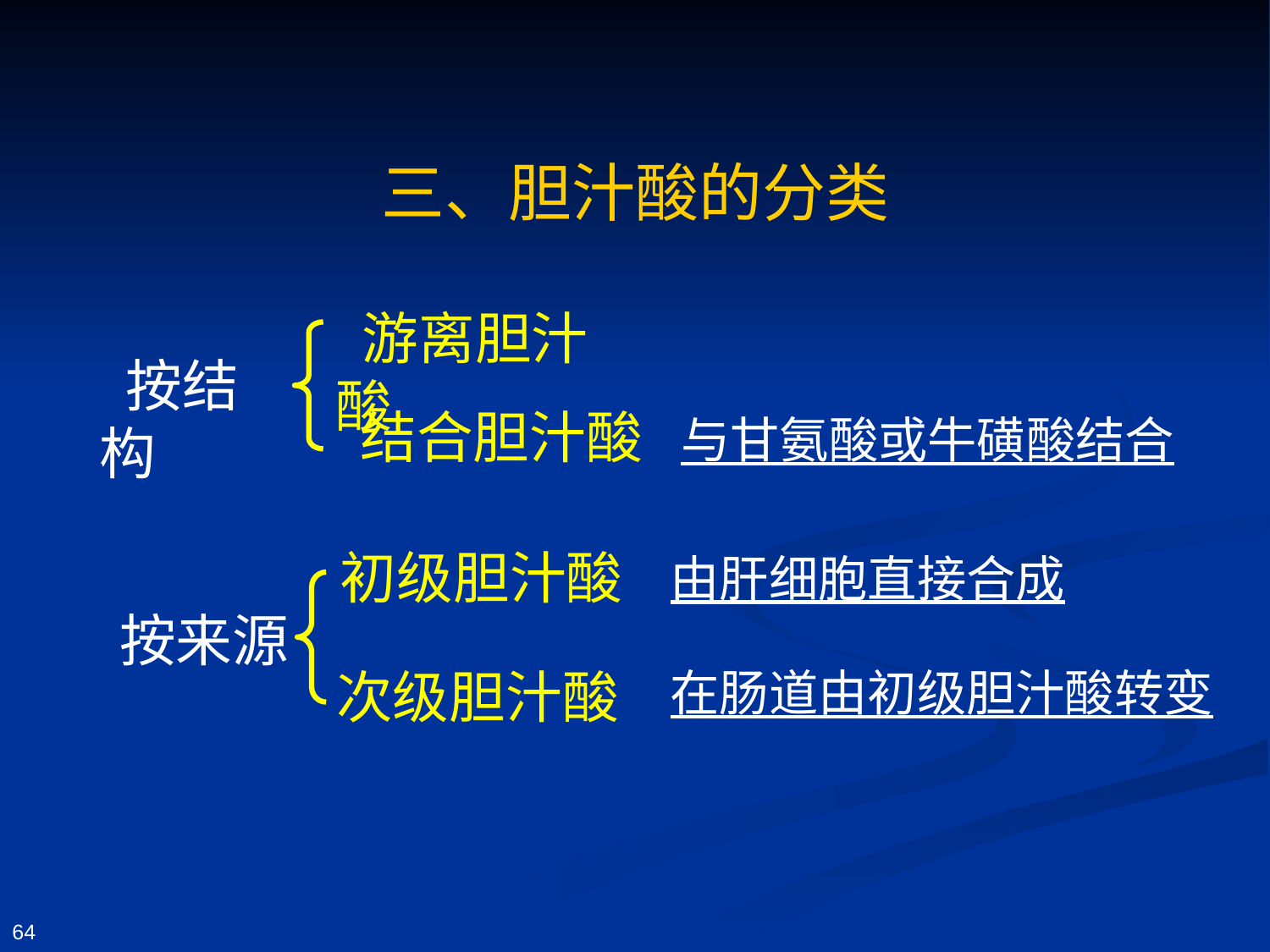

# 三、胆汁酸的分类
 游离胆汁酸

 按结构
  结合胆汁酸   与甘氨酸或牛磺酸结合

初级胆汁酸

次级胆汁酸
由肝细胞直接合成
 按来源
在肠道由初级胆汁酸转变
64